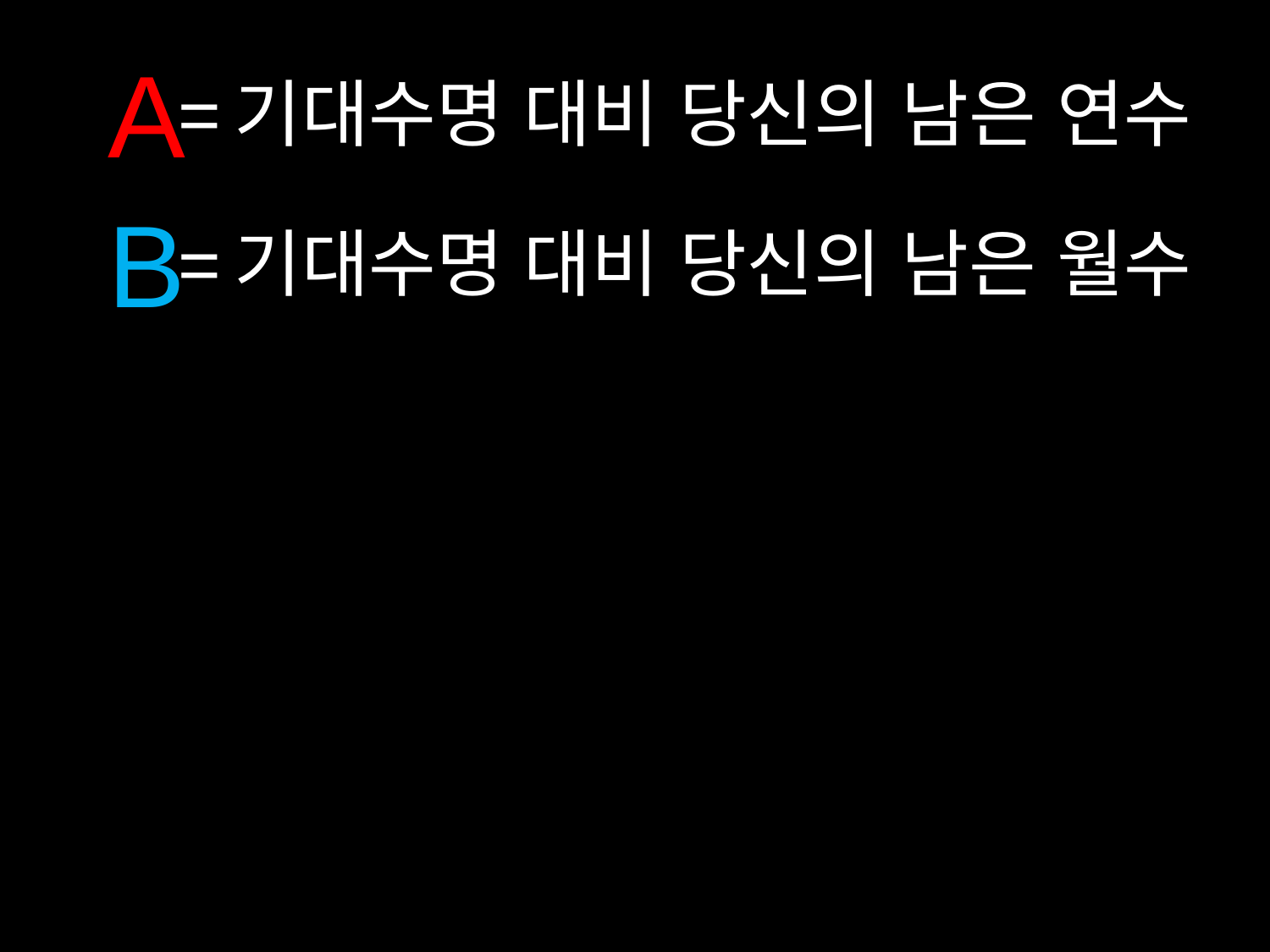

A
=기대수명 대비 당신의 남은 연수
B
=기대수명 대비 당신의 남은 월수